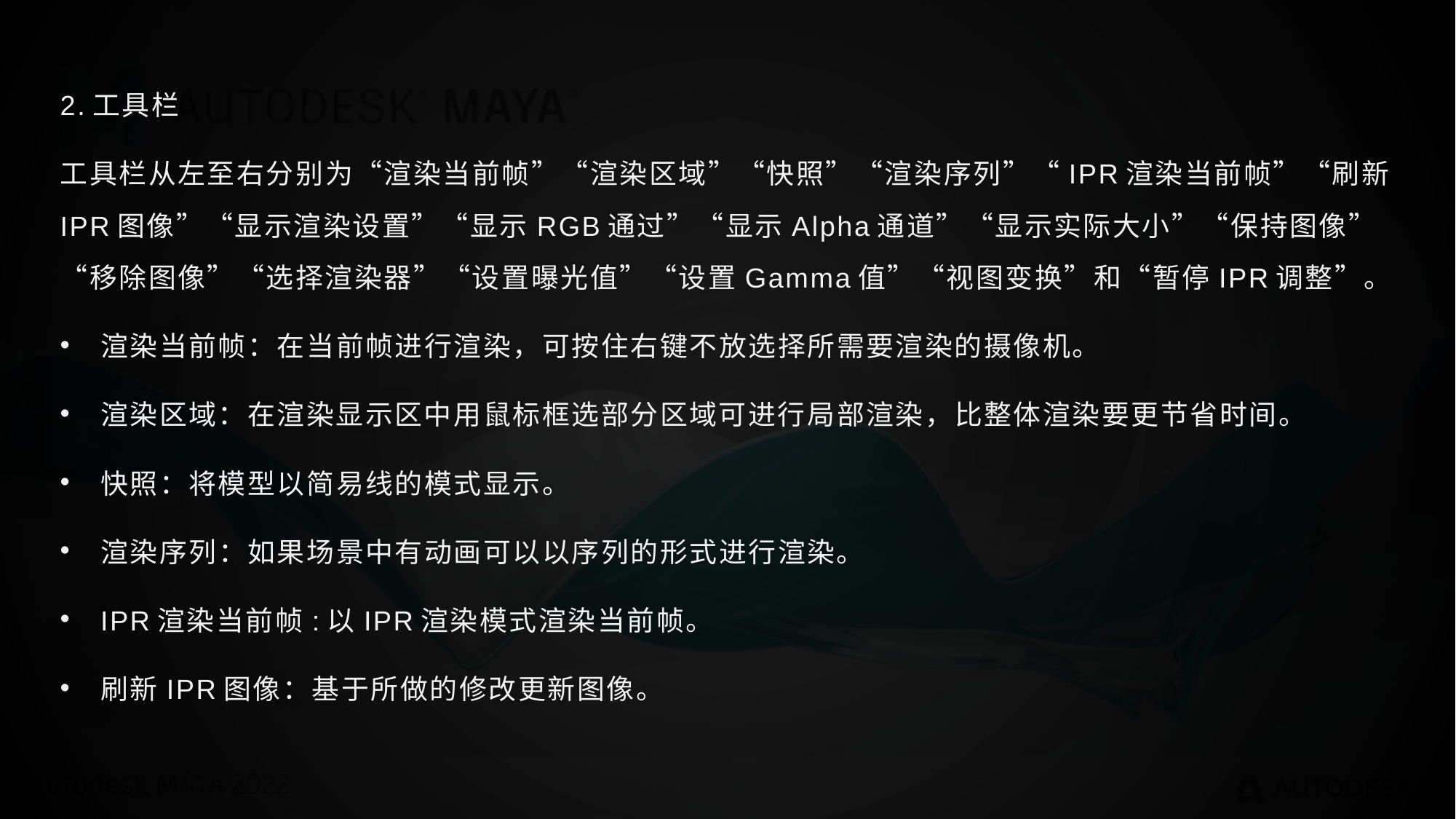

2.工具栏
工具栏从左至右分别为“渲染当前帧”“渲染区域”“快照”“渲染序列”“IPR渲染当前帧”“刷新IPR图像”“显示渲染设置”“显示RGB通过”“显示Alpha通道”“显示实际大小”“保持图像”“移除图像”“选择渲染器”“设置曝光值”“设置Gamma值”“视图变换”和“暂停IPR调整”。
渲染当前帧：在当前帧进行渲染，可按住右键不放选择所需要渲染的摄像机。
渲染区域：在渲染显示区中用鼠标框选部分区域可进行局部渲染，比整体渲染要更节省时间。
快照：将模型以简易线的模式显示。
渲染序列：如果场景中有动画可以以序列的形式进行渲染。
IPR渲染当前帧:以IPR渲染模式渲染当前帧。
刷新IPR图像：基于所做的修改更新图像。